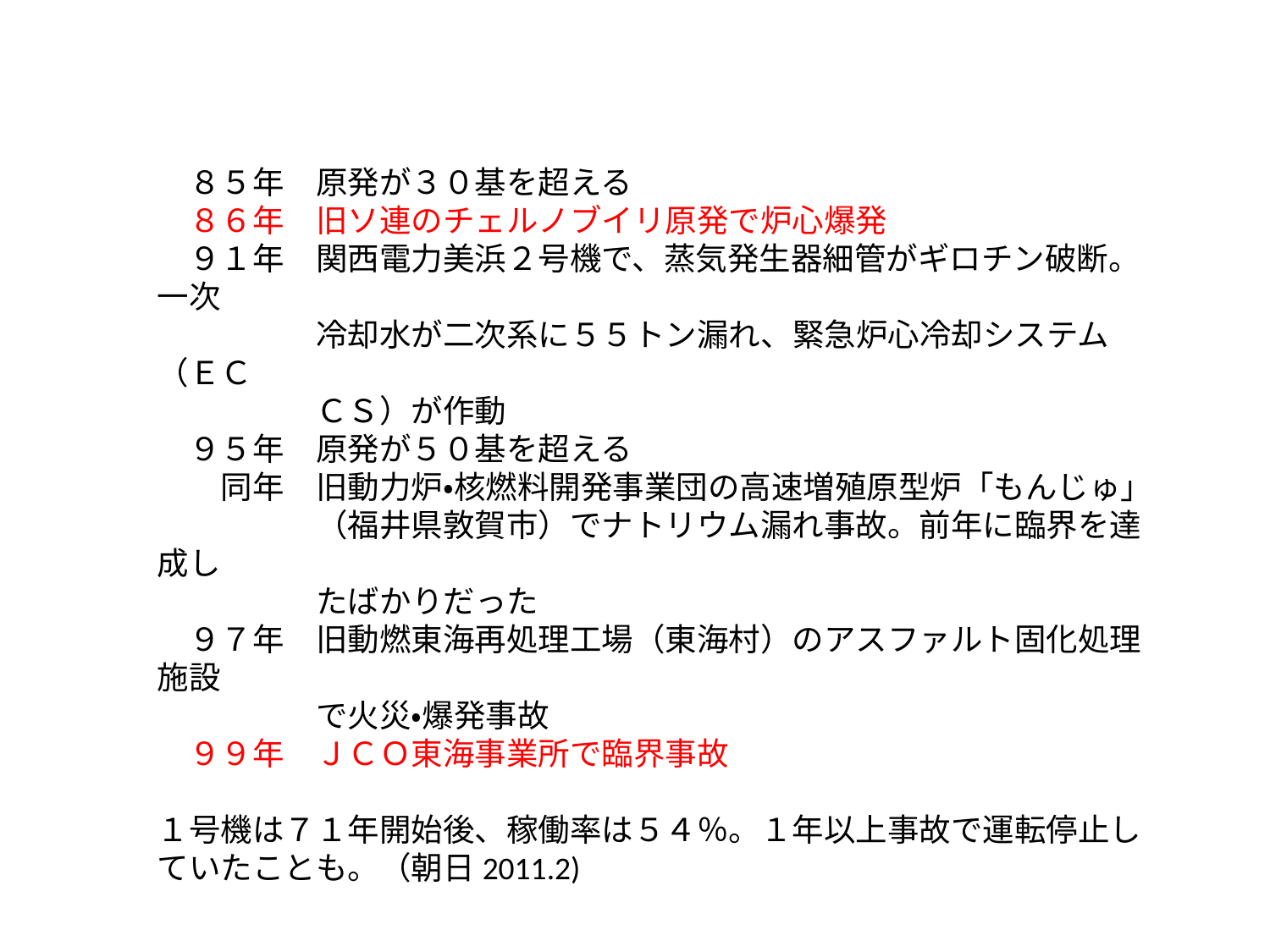

８５年　原発が３０基を超える
　８６年　旧ソ連のチェルノブイリ原発で炉心爆発
　９１年　関西電力美浜２号機で、蒸気発生器細管がギロチン破断。一次
　　　　　冷却水が二次系に５５トン漏れ、緊急炉心冷却システム（ＥＣ
　　　　　ＣＳ）が作動
　９５年　原発が５０基を超える
　　同年　旧動力炉・核燃料開発事業団の高速増殖原型炉「もんじゅ」
　　　　　（福井県敦賀市）でナトリウム漏れ事故。前年に臨界を達成し
　　　　　たばかりだった
　９７年　旧動燃東海再処理工場（東海村）のアスファルト固化処理施設
　　　　　で火災・爆発事故
　９９年　ＪＣＯ東海事業所で臨界事故

１号機は７１年開始後、稼働率は５４％。１年以上事故で運転停止していたことも。（朝日2011.2)